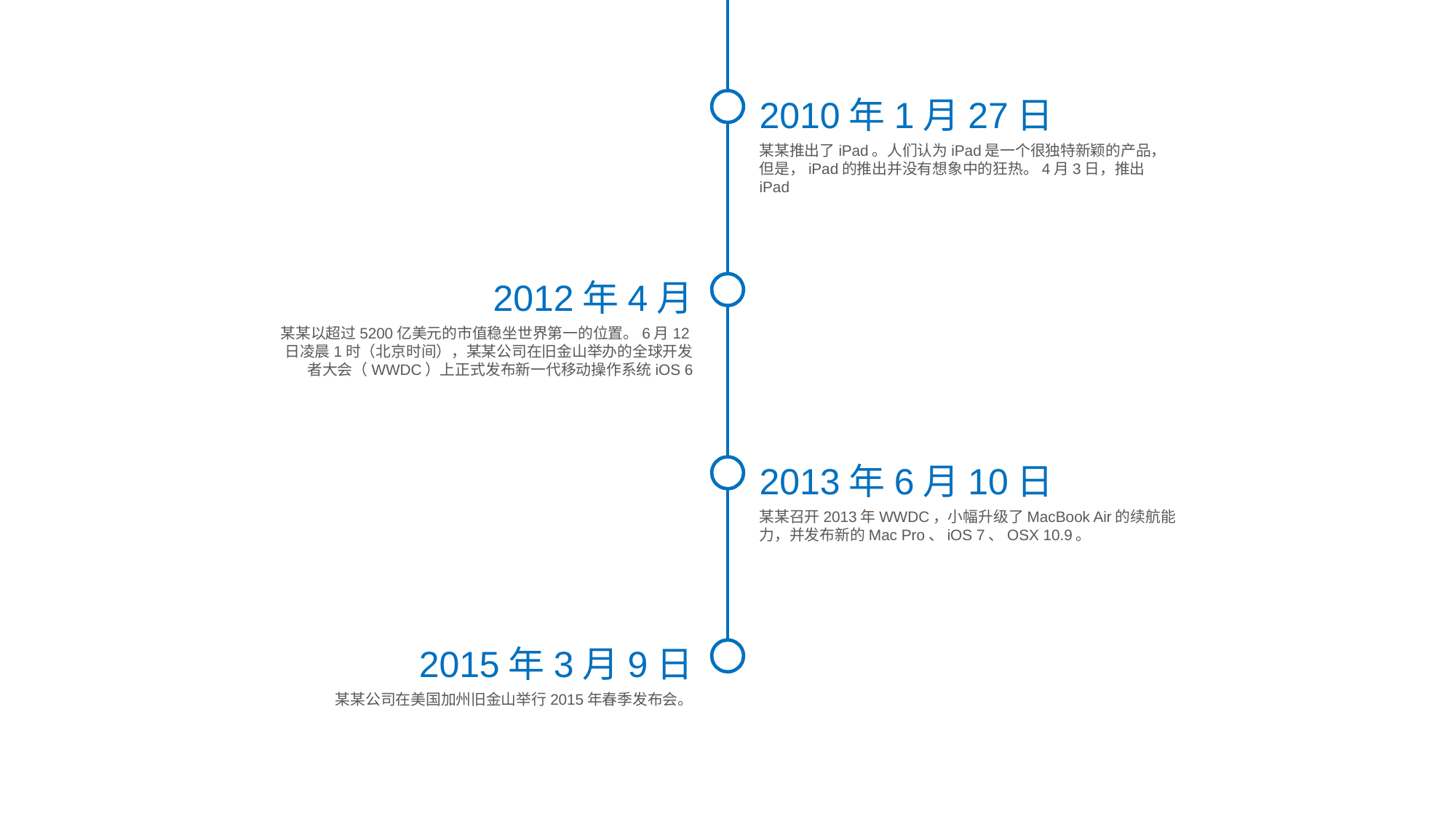

2010年1月27日

某某推出了iPad。人们认为iPad是一个很独特新颖的产品，但是，iPad的推出并没有想象中的狂热。4月3日，推出iPad
2012年4月

某某以超过5200亿美元的市值稳坐世界第一的位置。6月12日凌晨1时（北京时间），某某公司在旧金山举办的全球开发者大会（WWDC）上正式发布新一代移动操作系统iOS 6
2013年6月10日

某某召开2013年WWDC，小幅升级了MacBook Air的续航能力，并发布新的Mac Pro、iOS 7、OSX 10.9。
2015年3月9日

某某公司在美国加州旧金山举行2015年春季发布会。